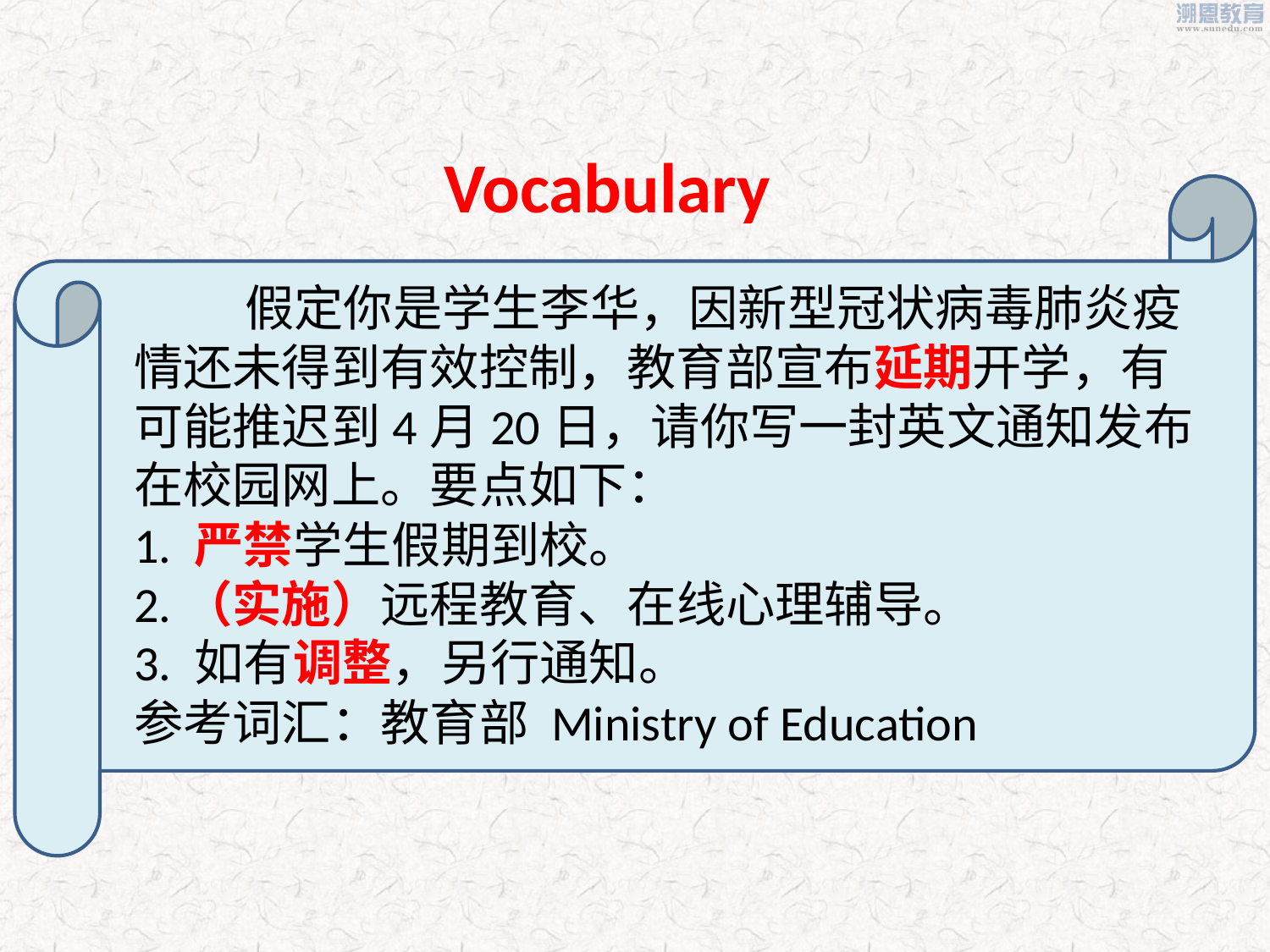

Vocabulary

         假定你是学生李华，因新型冠状病毒肺炎疫情还未得到有效控制，教育部宣布延期开学，有可能推迟到4月20日，请你写一封英文通知发布在校园网上。要点如下：
1. 严禁学生假期到校。
2.（实施）远程教育、在线心理辅导。
3. 如有调整，另行通知。
参考词汇：教育部 Ministry of Education